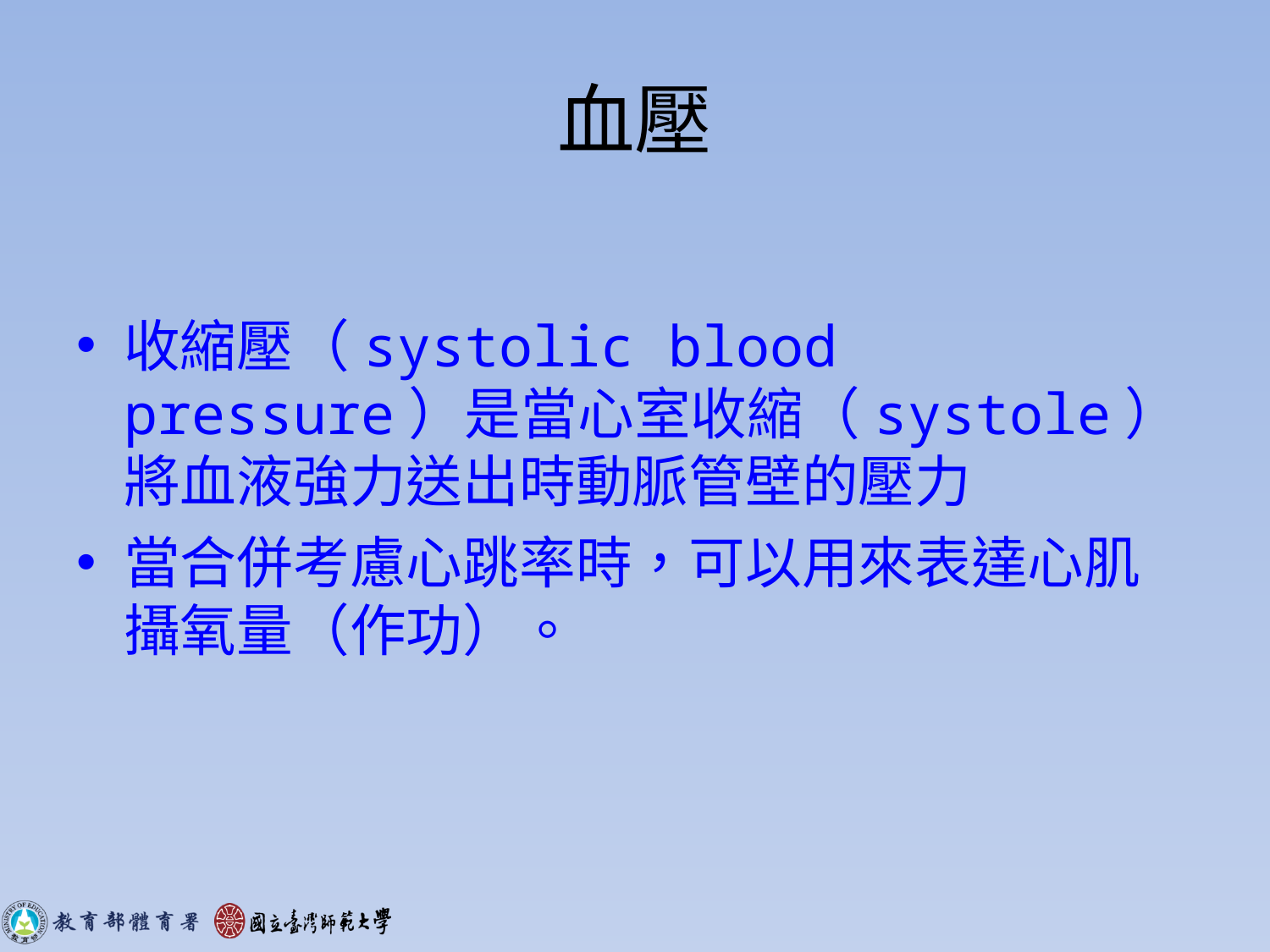

# 血壓

收縮壓（systolic blood pressure）是當心室收縮（systole）將血液強力送出時動脈管壁的壓力
當合併考慮心跳率時，可以用來表達心肌攝氧量（作功）。